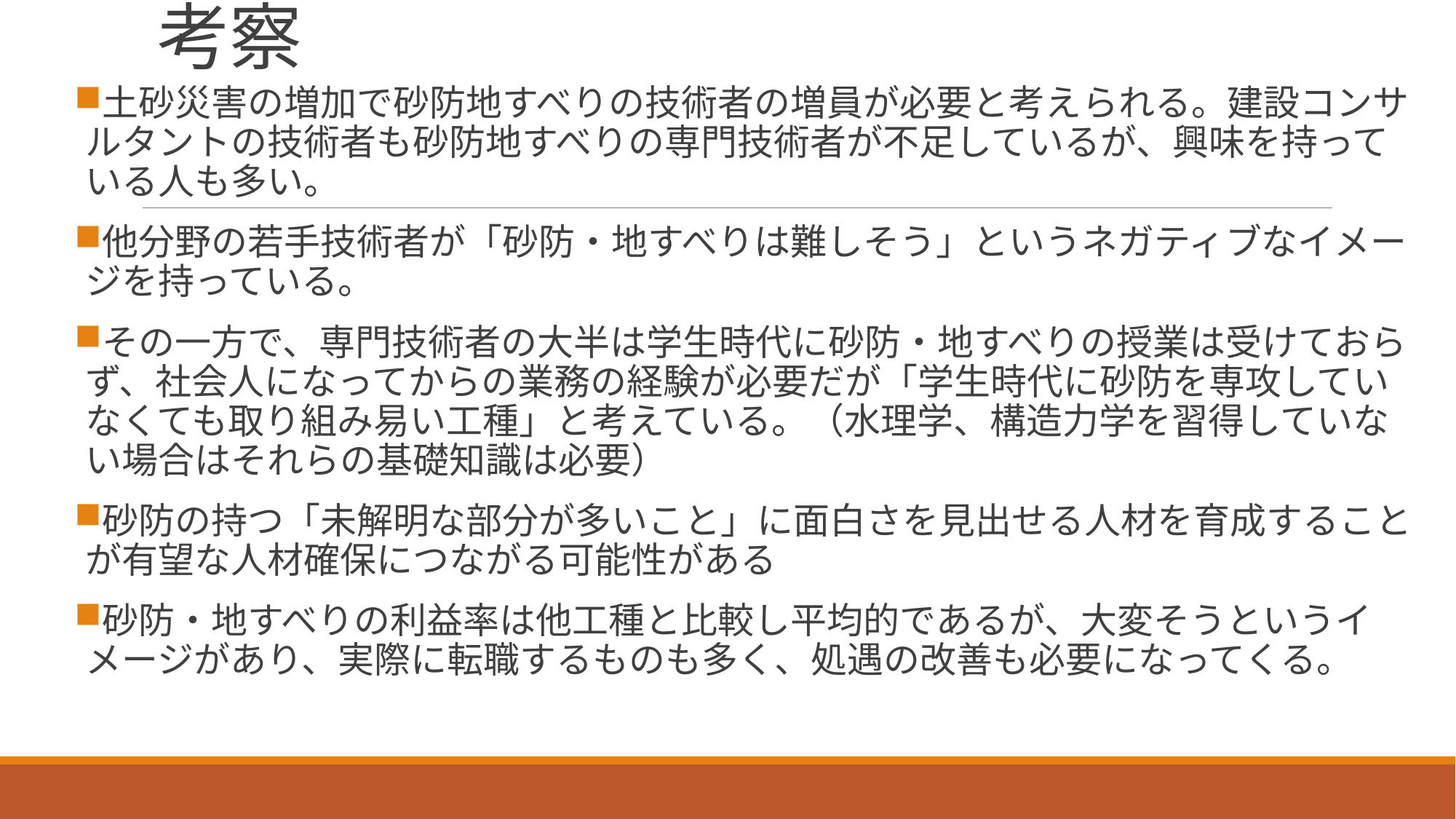

# 考察
土砂災害の増加で砂防地すべりの技術者の増員が必要と考えられる。建設コンサルタントの技術者も砂防地すべりの専門技術者が不足しているが、興味を持っている人も多い。
他分野の若手技術者が「砂防・地すべりは難しそう」というネガティブなイメージを持っている。
その一方で、専門技術者の大半は学生時代に砂防・地すべりの授業は受けておらず、社会人になってからの業務の経験が必要だが「学生時代に砂防を専攻していなくても取り組み易い工種」と考えている。（水理学、構造力学を習得していない場合はそれらの基礎知識は必要）
砂防の持つ「未解明な部分が多いこと」に面白さを見出せる人材を育成することが有望な人材確保につながる可能性がある
砂防・地すべりの利益率は他工種と比較し平均的であるが、大変そうというイメージがあり、実際に転職するものも多く、処遇の改善も必要になってくる。